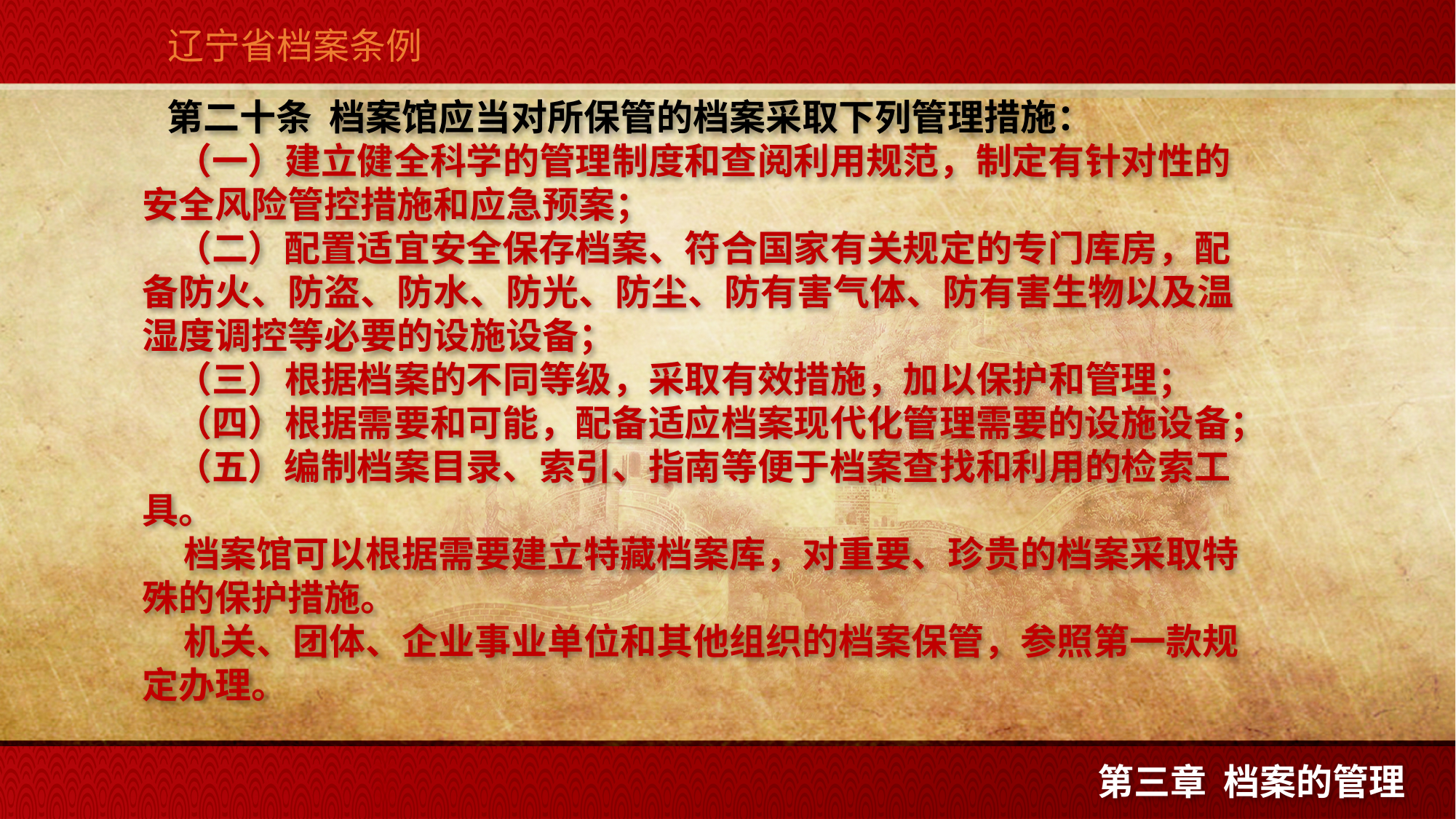

辽宁省档案条例
  第二十条  档案馆应当对所保管的档案采取下列管理措施：
   （一）建立健全科学的管理制度和查阅利用规范，制定有针对性的安全风险管控措施和应急预案；
   （二）配置适宜安全保存档案、符合国家有关规定的专门库房，配备防火、防盗、防水、防光、防尘、防有害气体、防有害生物以及温湿度调控等必要的设施设备；
   （三）根据档案的不同等级，采取有效措施，加以保护和管理；
   （四）根据需要和可能，配备适应档案现代化管理需要的设施设备；
   （五）编制档案目录、索引、指南等便于档案查找和利用的检索工具。
    档案馆可以根据需要建立特藏档案库，对重要、珍贵的档案采取特殊的保护措施。
    机关、团体、企业事业单位和其他组织的档案保管，参照第一款规定办理。

第三章  档案的管理